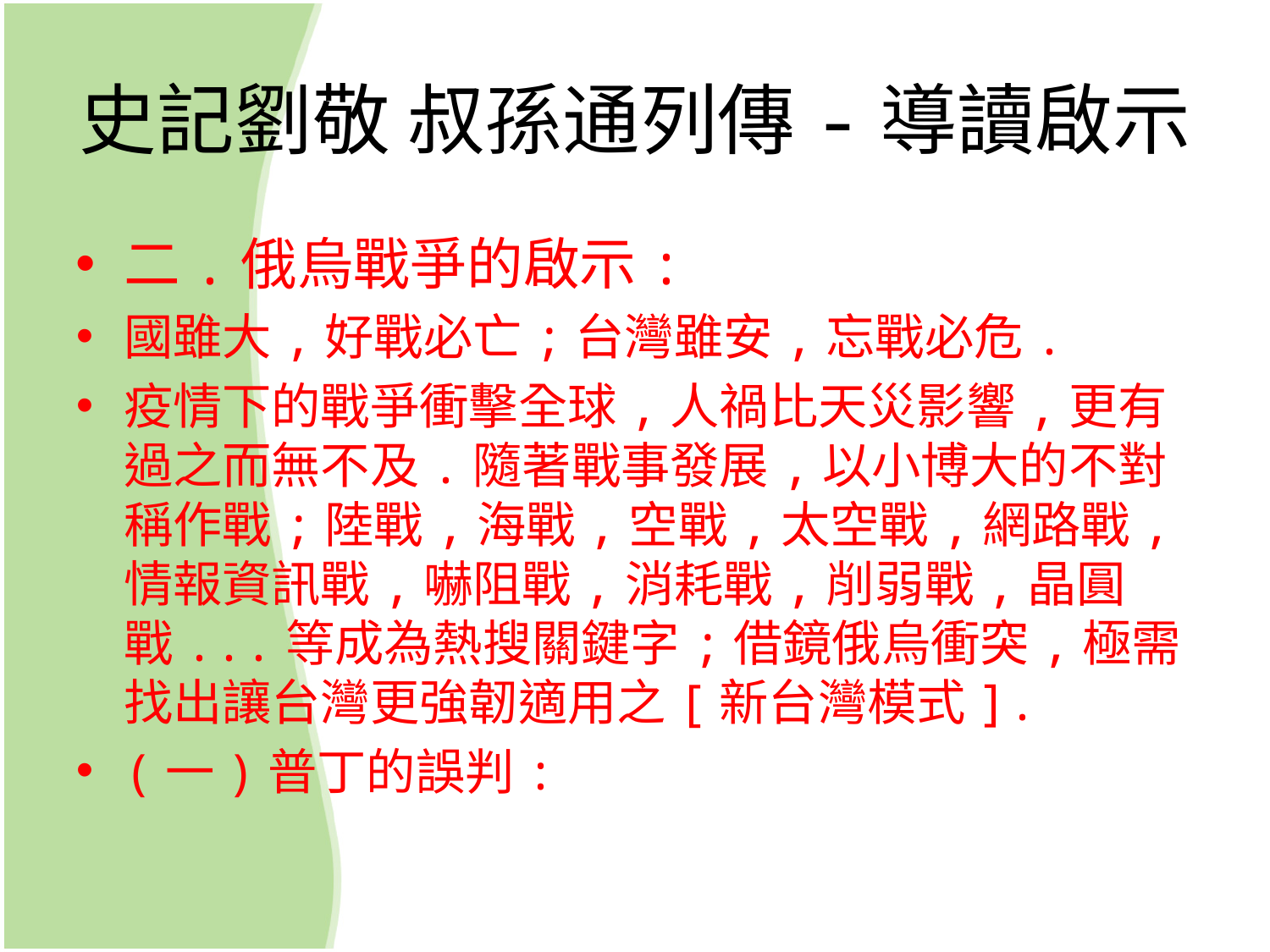

# 史記劉敬 叔孫通列傳-導讀啟示
二.俄烏戰爭的啟示:
國雖大,好戰必亡;台灣雖安,忘戰必危.
疫情下的戰爭衝擊全球,人禍比天災影響,更有過之而無不及.隨著戰事發展,以小博大的不對稱作戰;陸戰,海戰,空戰,太空戰,網路戰,情報資訊戰,嚇阻戰,消耗戰,削弱戰,晶圓戰...等成為熱搜關鍵字;借鏡俄烏衝突,極需找出讓台灣更強韌適用之[新台灣模式].
(一)普丁的誤判: